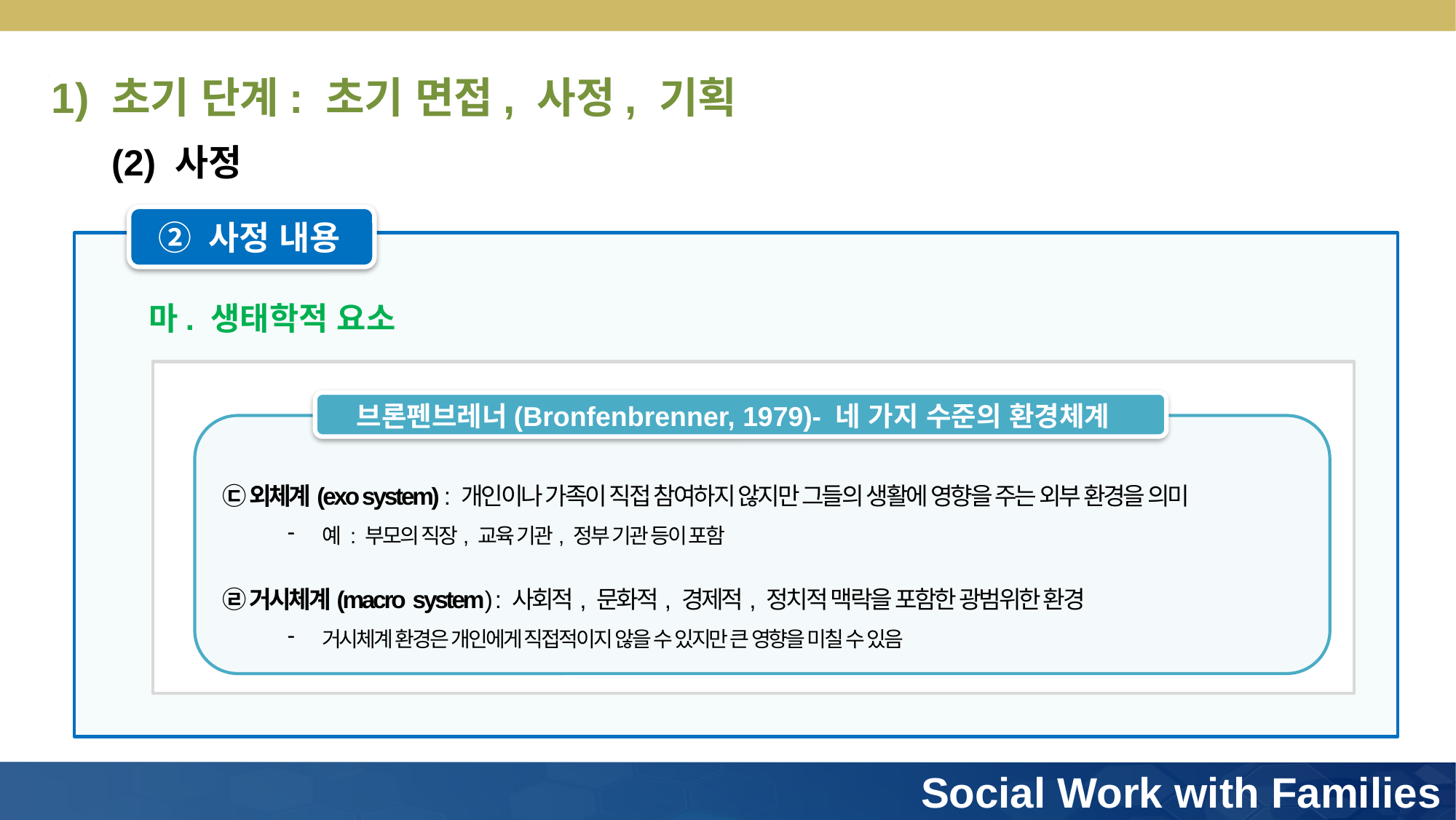

1) 초기 단계: 초기 면접, 사정, 기획
(2) 사정

② 사정 내용

마. 생태학적 요소

브론펜브레너(Bronfenbrenner, 1979)- 네 가지 수준의 환경체계

㉢ 외체계(exo system) : 개인이나 가족이 직접 참여하지 않지만 그들의 생활에 영향을 주는 외부 환경을 의미
예 : 부모의 직장, 교육 기관, 정부 기관 등이 포함

㉣ 거시체계(macro  system) : 사회적, 문화적, 경제적, 정치적 맥락을 포함한 광범위한 환경
거시체계 환경은 개인에게 직접적이지 않을 수 있지만 큰 영향을 미칠 수 있음